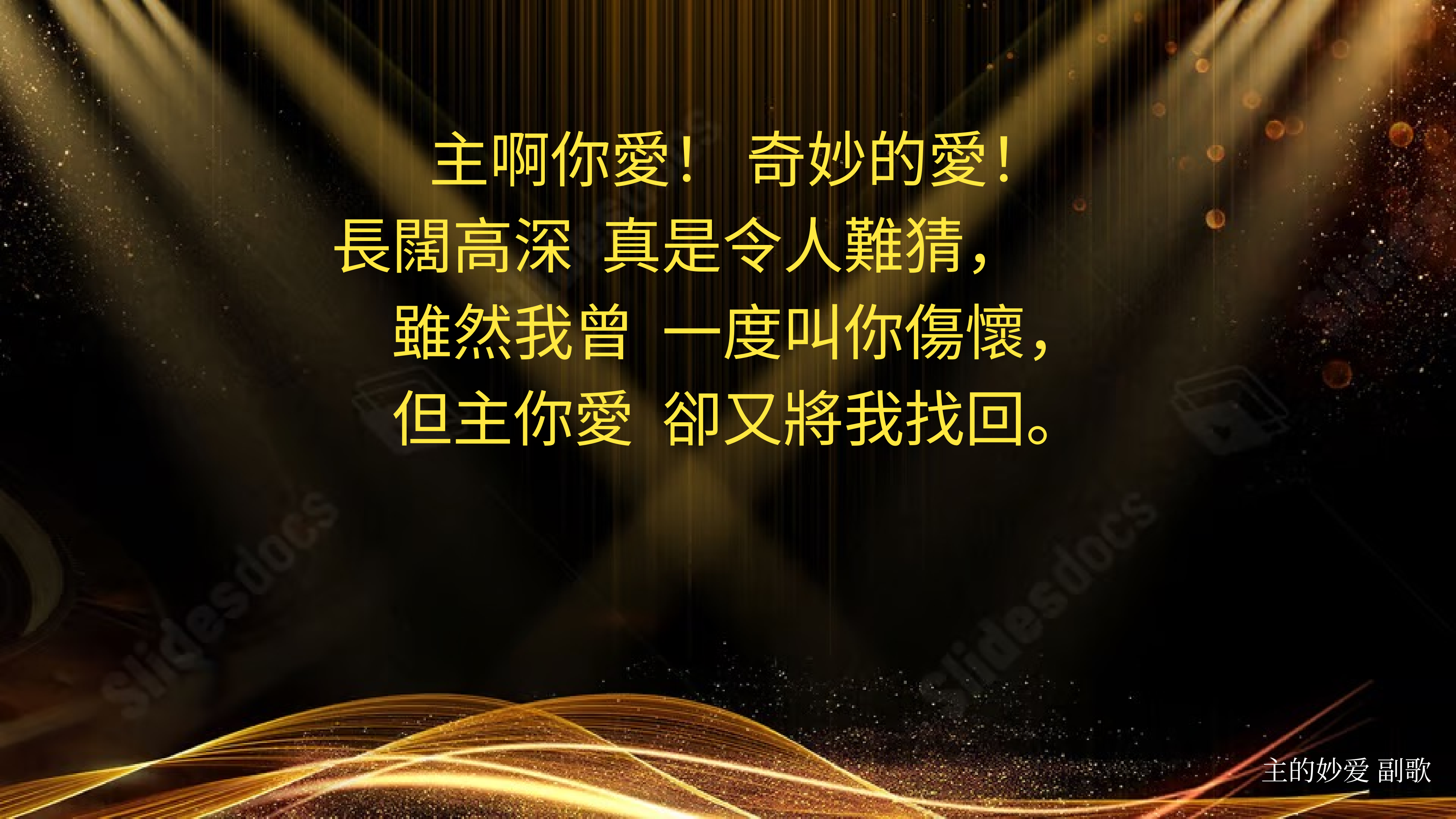

主啊你愛！ 奇妙的愛！
長闊高深  真是令人難猜，
雖然我曾  一度叫你傷懷，
但主你愛  卻又將我找回。
#
主的妙爱 副歌